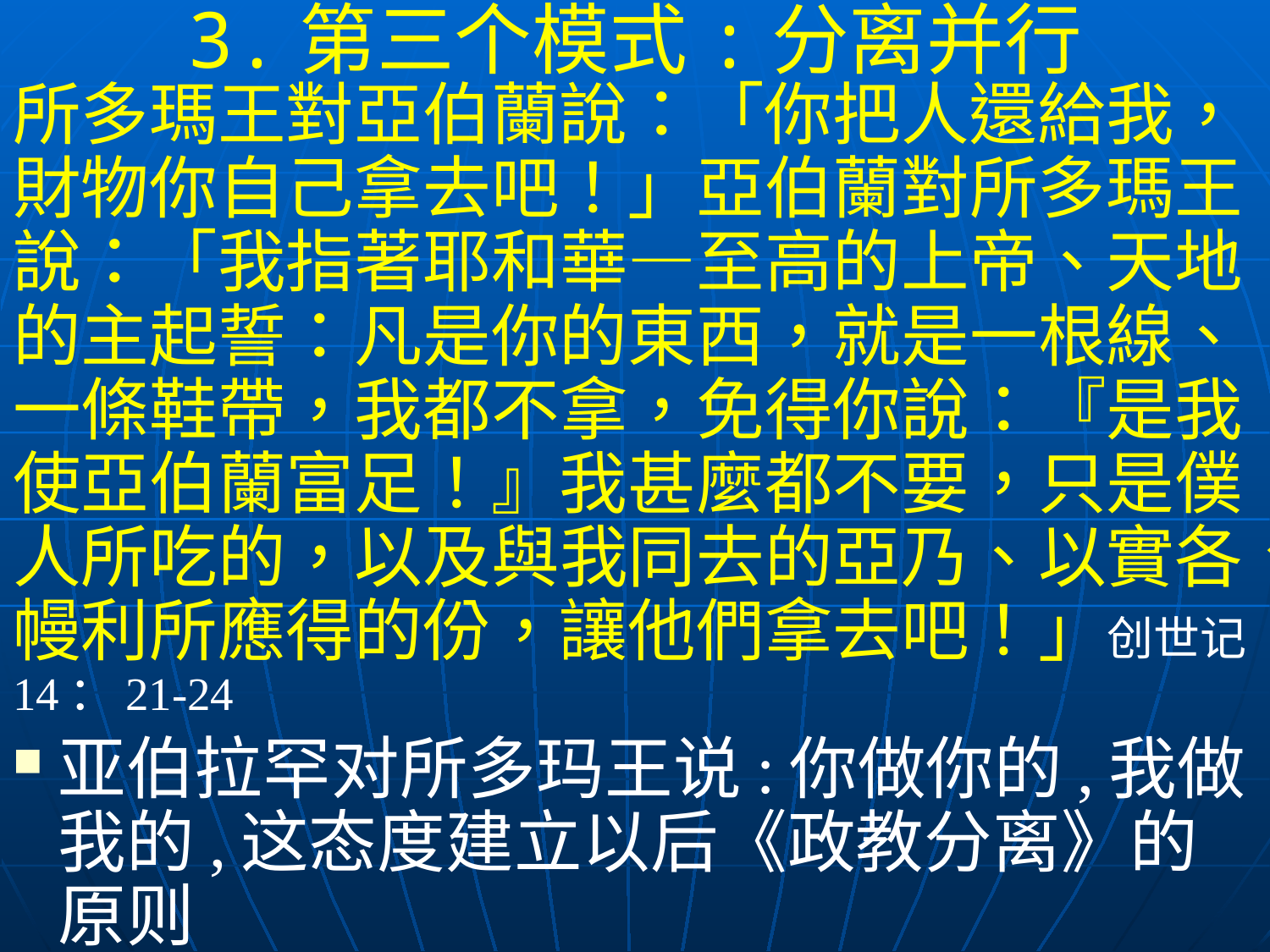

3.第三个模式:分离并行
所多瑪王對亞伯蘭說：「你把人還給我，財物你自己拿去吧！」亞伯蘭對所多瑪王說：「我指著耶和華—至高的上帝、天地的主起誓：凡是你的東西，就是一根線、一條鞋帶，我都不拿，免得你說：『是我使亞伯蘭富足！』我甚麼都不要，只是僕人所吃的，以及與我同去的亞乃、以實各、幔利所應得的份，讓他們拿去吧！」创世记14：21-24
亚伯拉罕对所多玛王说:你做你的,我做我的,这态度建立以后《政教分离》的原则